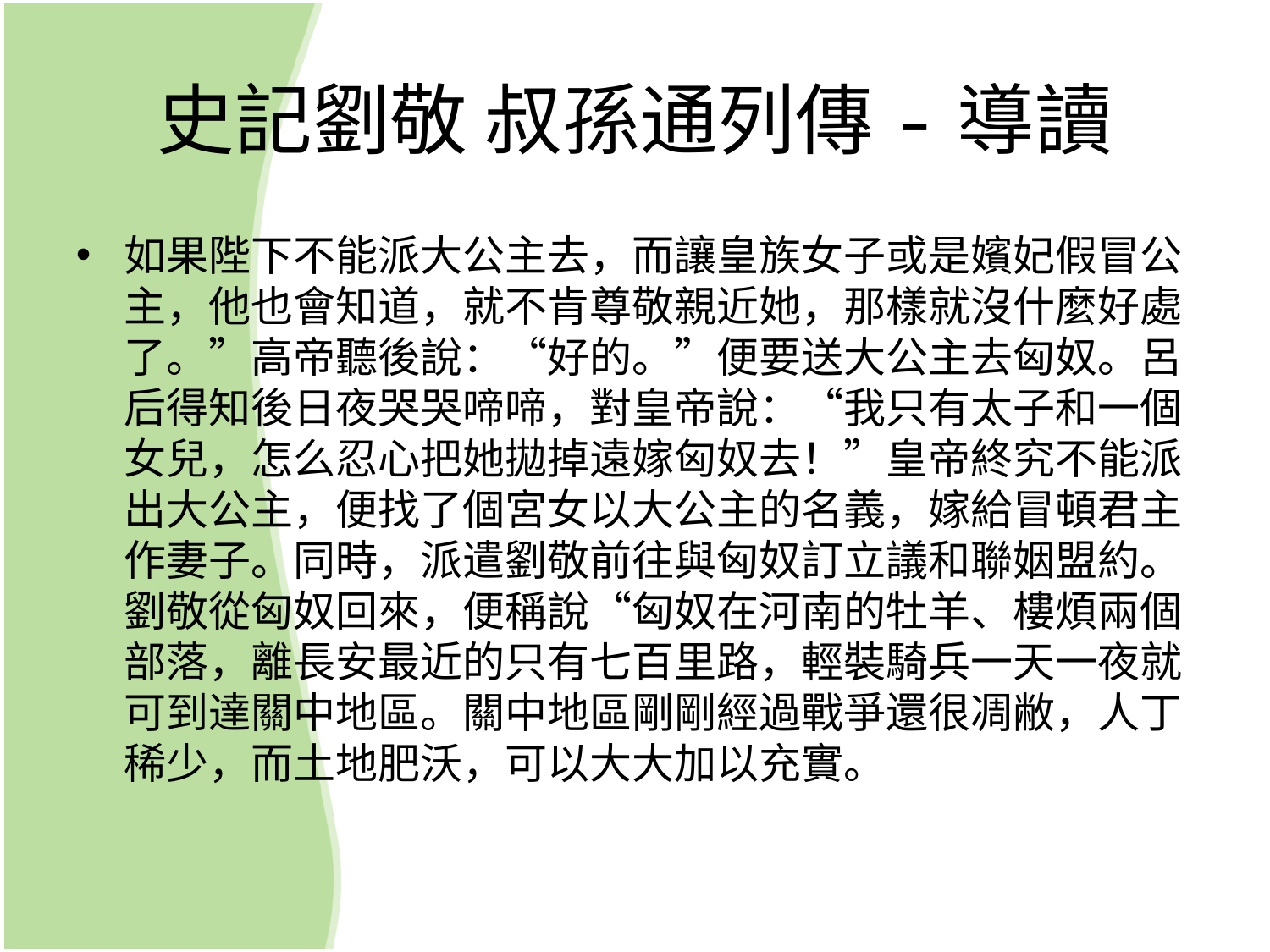

# 史記劉敬 叔孫通列傳-導讀
如果陛下不能派大公主去，而讓皇族女子或是嬪妃假冒公主，他也會知道，就不肯尊敬親近她，那樣就沒什麼好處了。”高帝聽後說：“好的。”便要送大公主去匈奴。呂后得知後日夜哭哭啼啼，對皇帝說：“我只有太子和一個女兒，怎么忍心把她拋掉遠嫁匈奴去！”皇帝終究不能派出大公主，便找了個宮女以大公主的名義，嫁給冒頓君主作妻子。同時，派遣劉敬前往與匈奴訂立議和聯姻盟約。劉敬從匈奴回來，便稱說“匈奴在河南的牡羊、樓煩兩個部落，離長安最近的只有七百里路，輕裝騎兵一天一夜就可到達關中地區。關中地區剛剛經過戰爭還很凋敝，人丁稀少，而土地肥沃，可以大大加以充實。